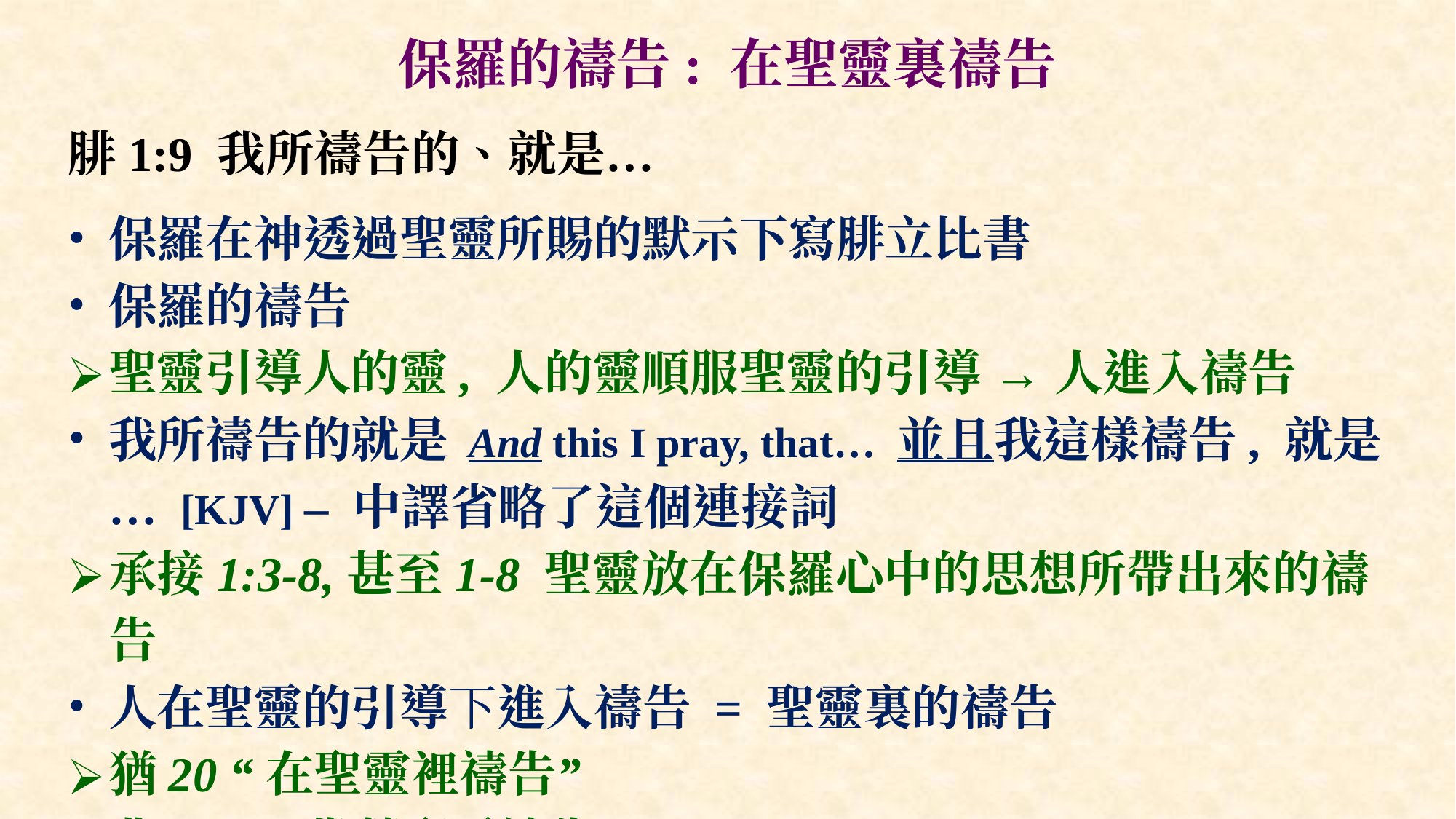

# 保羅的禱告: 在聖靈裏禱告
腓1:9 我所禱告的、就是…
保羅在神透過聖靈所賜的默示下寫腓立比書
保羅的禱告
聖靈引導人的靈, 人的靈順服聖靈的引導 → 人進入禱告
我所禱告的就是 And this I pray, that… 並且我這樣禱告, 就是… [KJV] – 中譯省略了這個連接詞
承接1:3-8,甚至1-8 聖靈放在保羅心中的思想所帶出來的禱告
人在聖靈的引導下進入禱告 = 聖靈裏的禱告
猶20 “在聖靈裡禱告”
弗6:18” 靠著聖靈禱告”